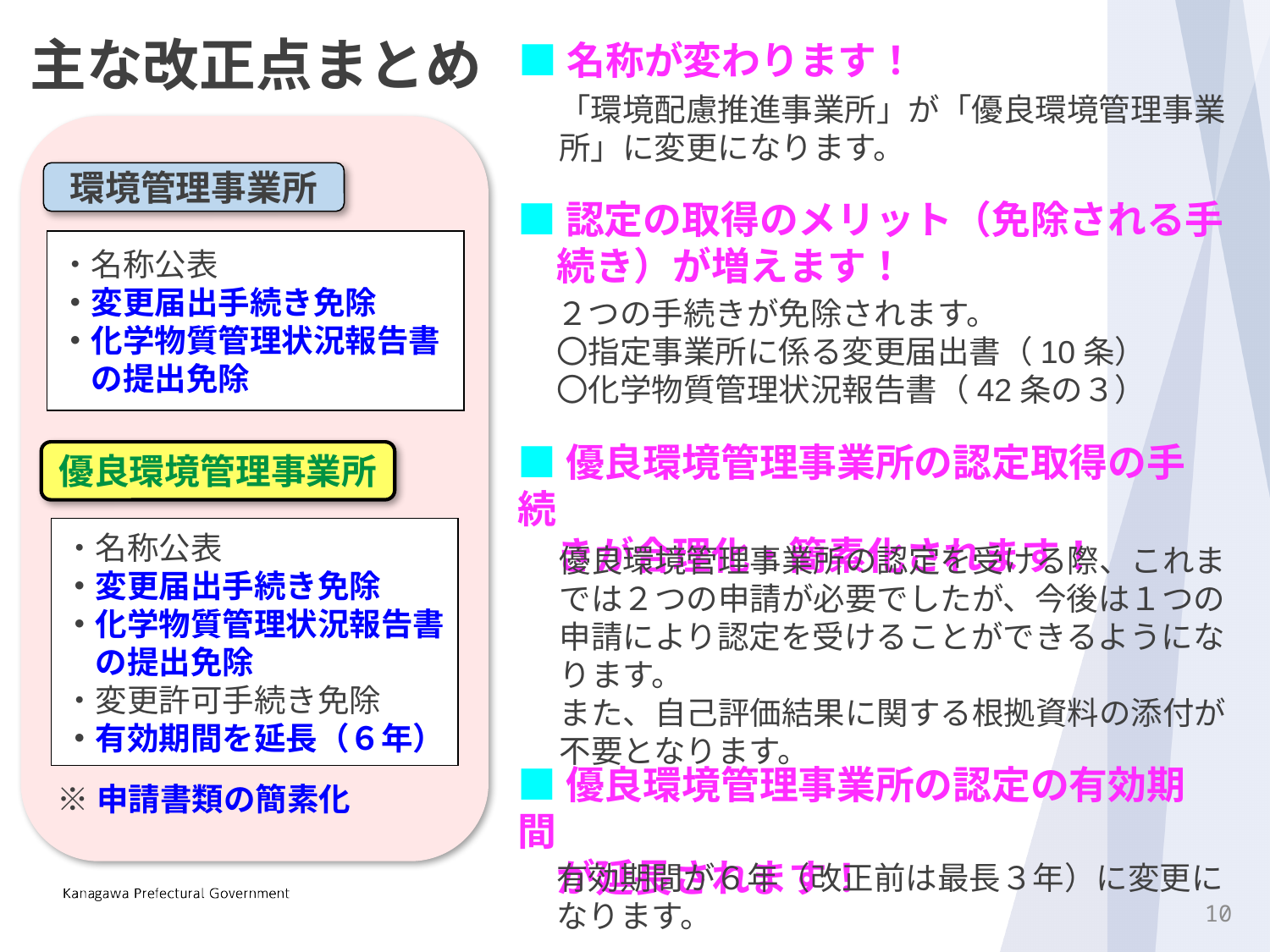

主な改正点まとめ
■名称が変わります！
「環境配慮推進事業所」が「優良環境管理事業所」に変更になります。

環境管理事業所
■認定の取得のメリット（免除される手
　続き）が増えます！
・名称公表
・変更届出手続き免除
・化学物質管理状況報告書
　の提出免除
２つの手続きが免除されます。
〇指定事業所に係る変更届出書（10条）
〇化学物質管理状況報告書（42条の３）
■優良環境管理事業所の認定取得の手続
　きが合理化・簡素化されます！
優良環境管理事業所
・名称公表
・変更届出手続き免除
・化学物質管理状況報告書
　の提出免除
・変更許可手続き免除
・有効期間を延長（６年）
優良環境管理事業所の認定を受ける際、これまでは２つの申請が必要でしたが、今後は１つの申請により認定を受けることができるようになります。
また、自己評価結果に関する根拠資料の添付が不要となります。

■優良環境管理事業所の認定の有効期間
　が延長されます！
※申請書類の簡素化
有効期間が６年（改正前は最長３年）に変更になります。
10